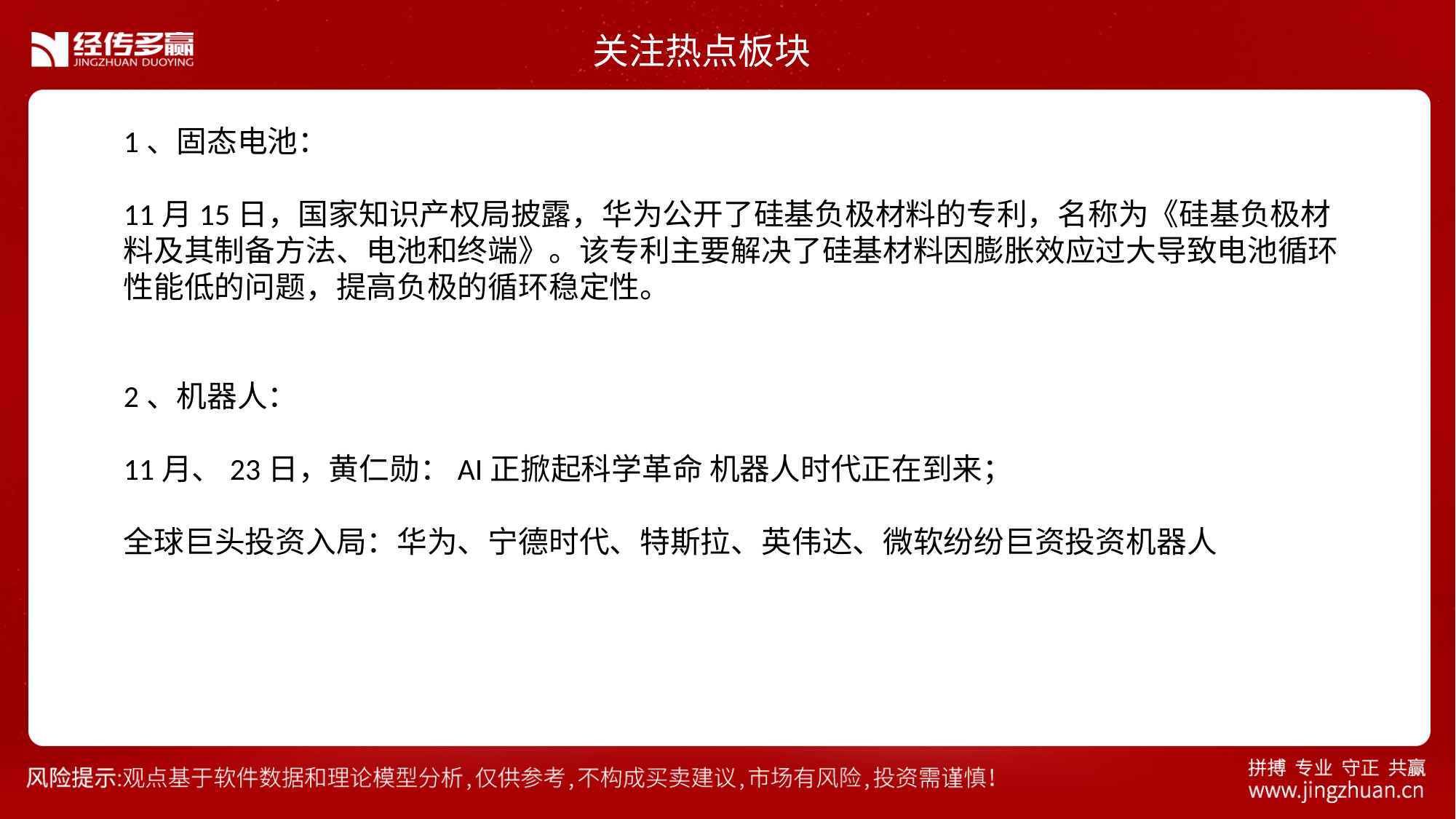

关注热点板块
1、固态电池：

11月15日，国家知识产权局披露，华为公开了硅基负极材料的专利，名称为《硅基负极材料及其制备方法、电池和终端》。该专利主要解决了硅基材料因膨胀效应过大导致电池循环性能低的问题，提高负极的循环稳定性。

2、机器人：

11月、23日，黄仁勋：AI正掀起科学革命 机器人时代正在到来；

全球巨头投资入局：华为、宁德时代、特斯拉、英伟达、微软纷纷巨资投资机器人